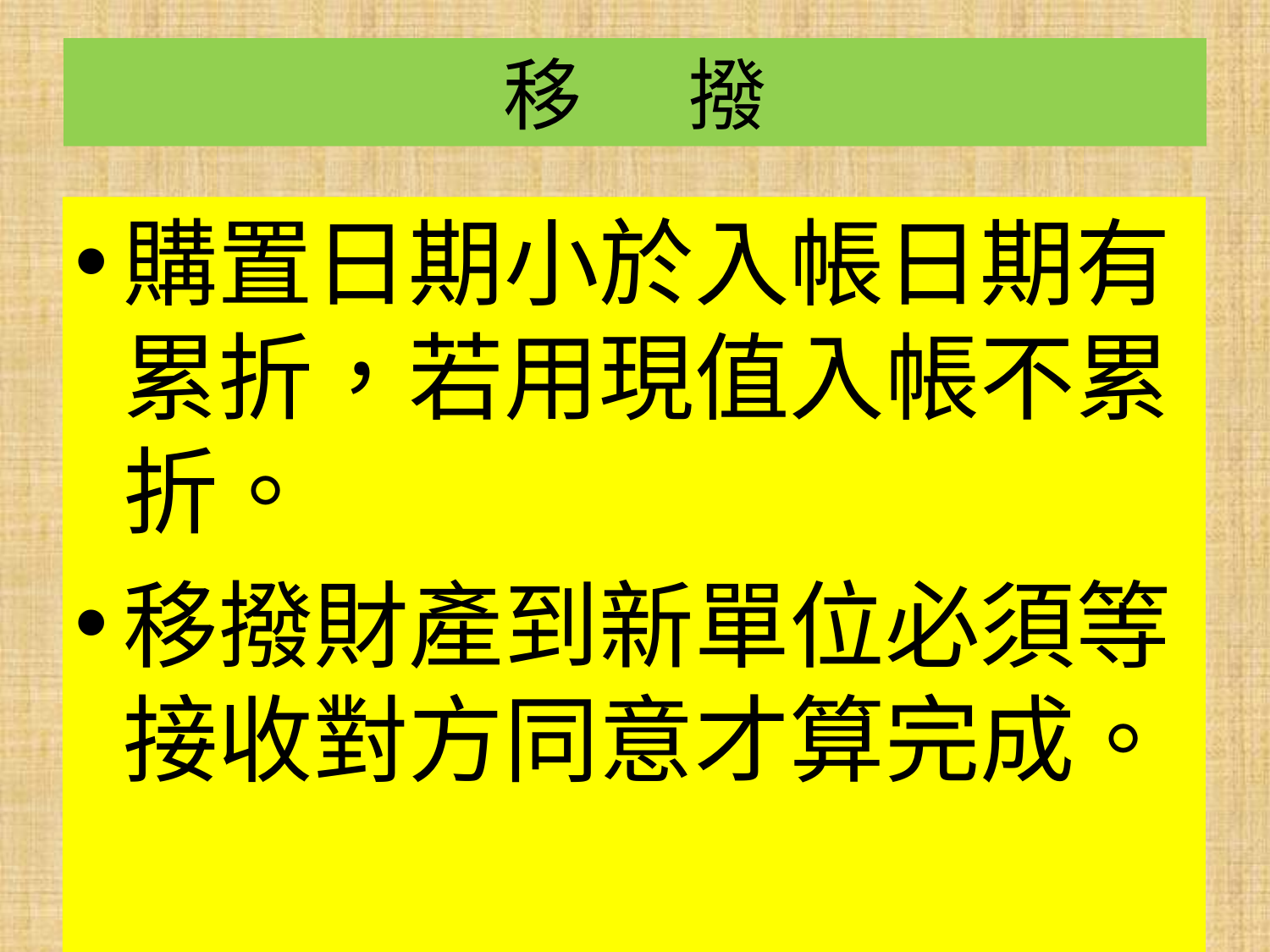

# 移      撥
購置日期小於入帳日期有累折，若用現值入帳不累折。
移撥財產到新單位必須等接收對方同意才算完成。